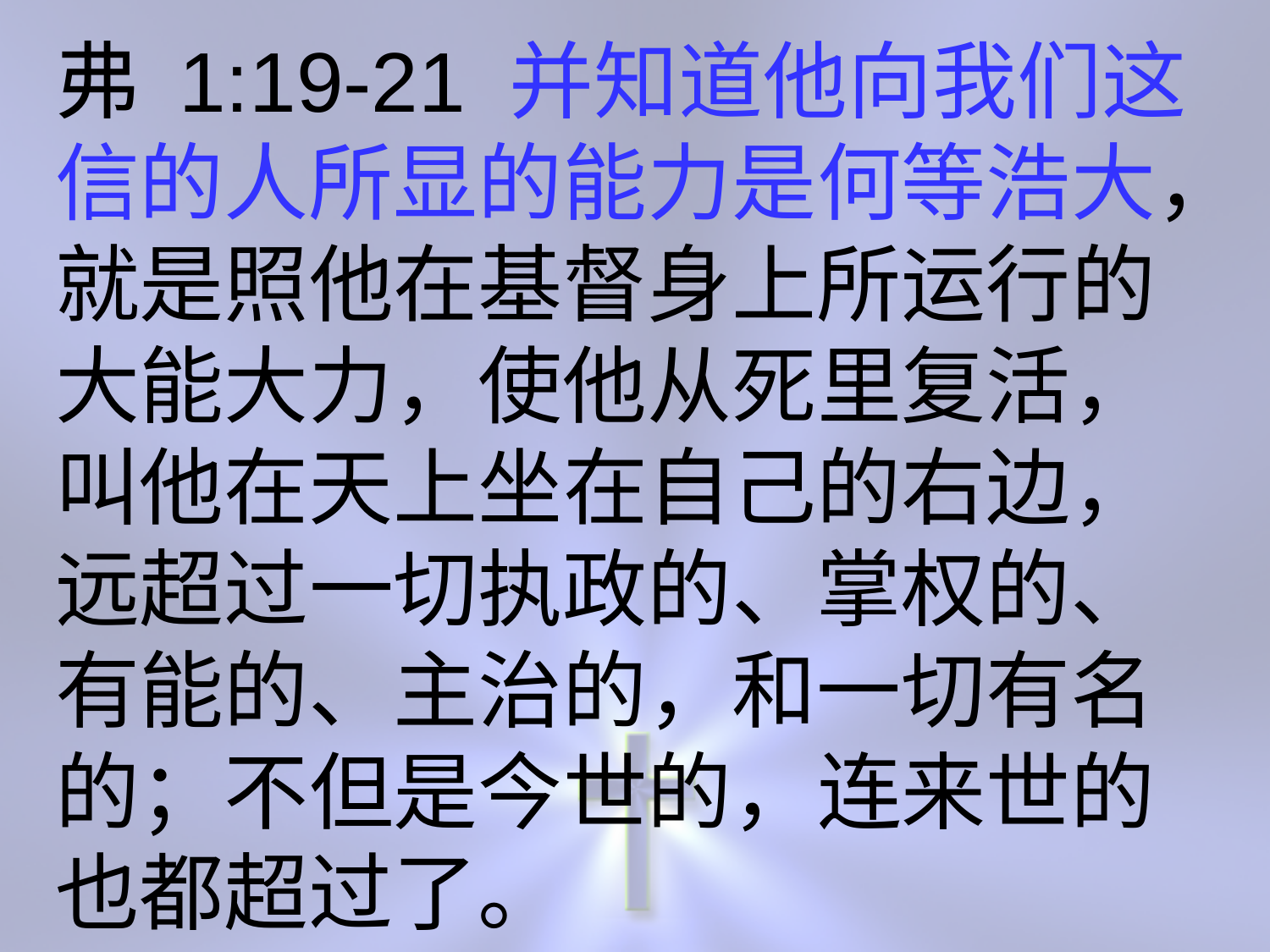

弗 1:19-21 并知道他向我们这信的人所显的能力是何等浩大，就是照他在基督身上所运行的大能大力，使他从死里复活，叫他在天上坐在自己的右边，远超过一切执政的、掌权的、有能的、主治的，和一切有名的；不但是今世的，连来世的也都超过了。